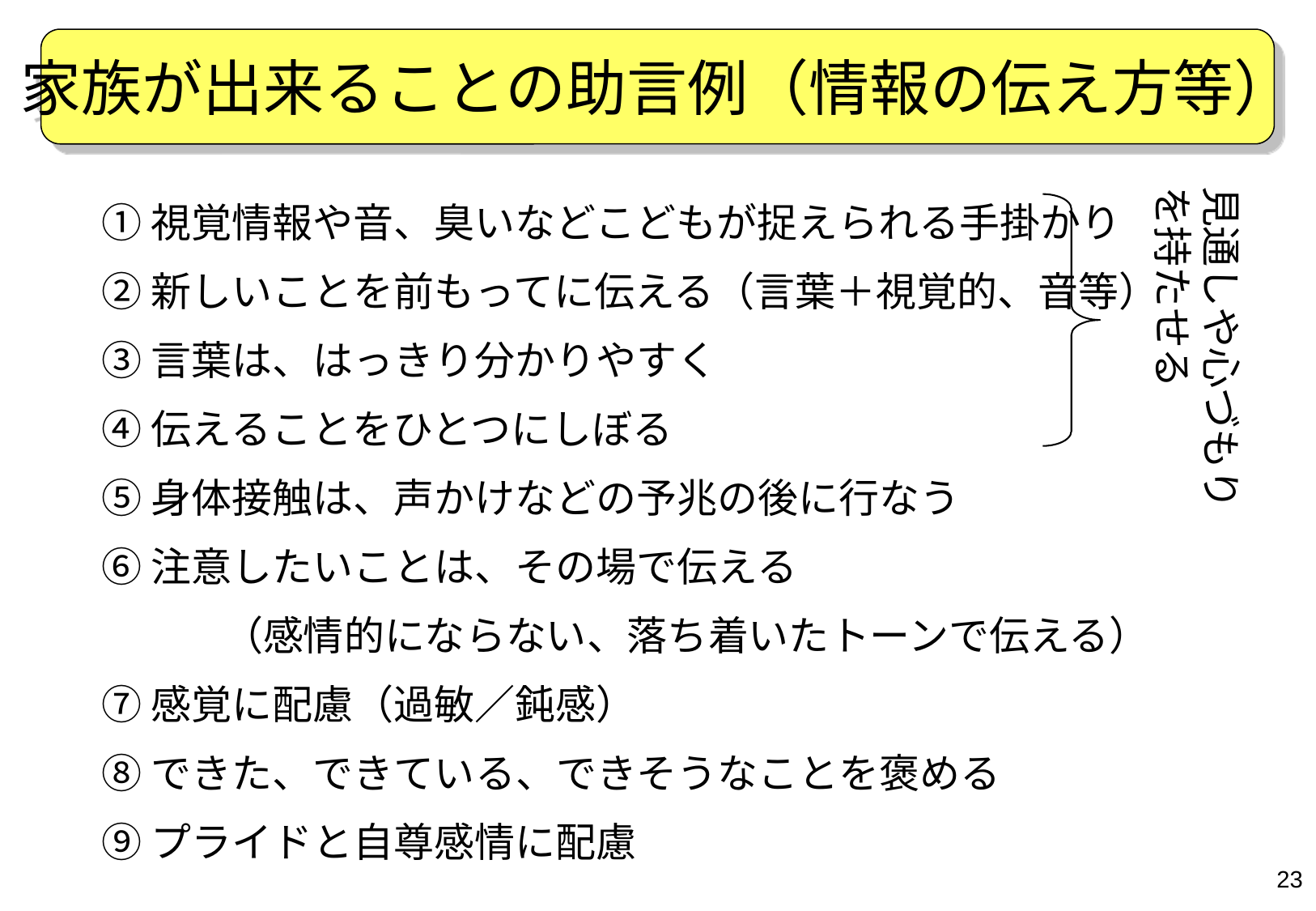

家族が出来ることの助言例（情報の伝え方等）
①視覚情報や音、臭いなどこどもが捉えられる手掛かり
②新しいことを前もってに伝える（言葉＋視覚的、音等）
③言葉は、はっきり分かりやすく
④伝えることをひとつにしぼる
⑤身体接触は、声かけなどの予兆の後に行なう
⑥注意したいことは、その場で伝える
	（感情的にならない、落ち着いたトーンで伝える）
⑦感覚に配慮（過敏／鈍感）
⑧できた、できている、できそうなことを褒める
⑨プライドと自尊感情に配慮

見通しや心づもり
を持たせる

23